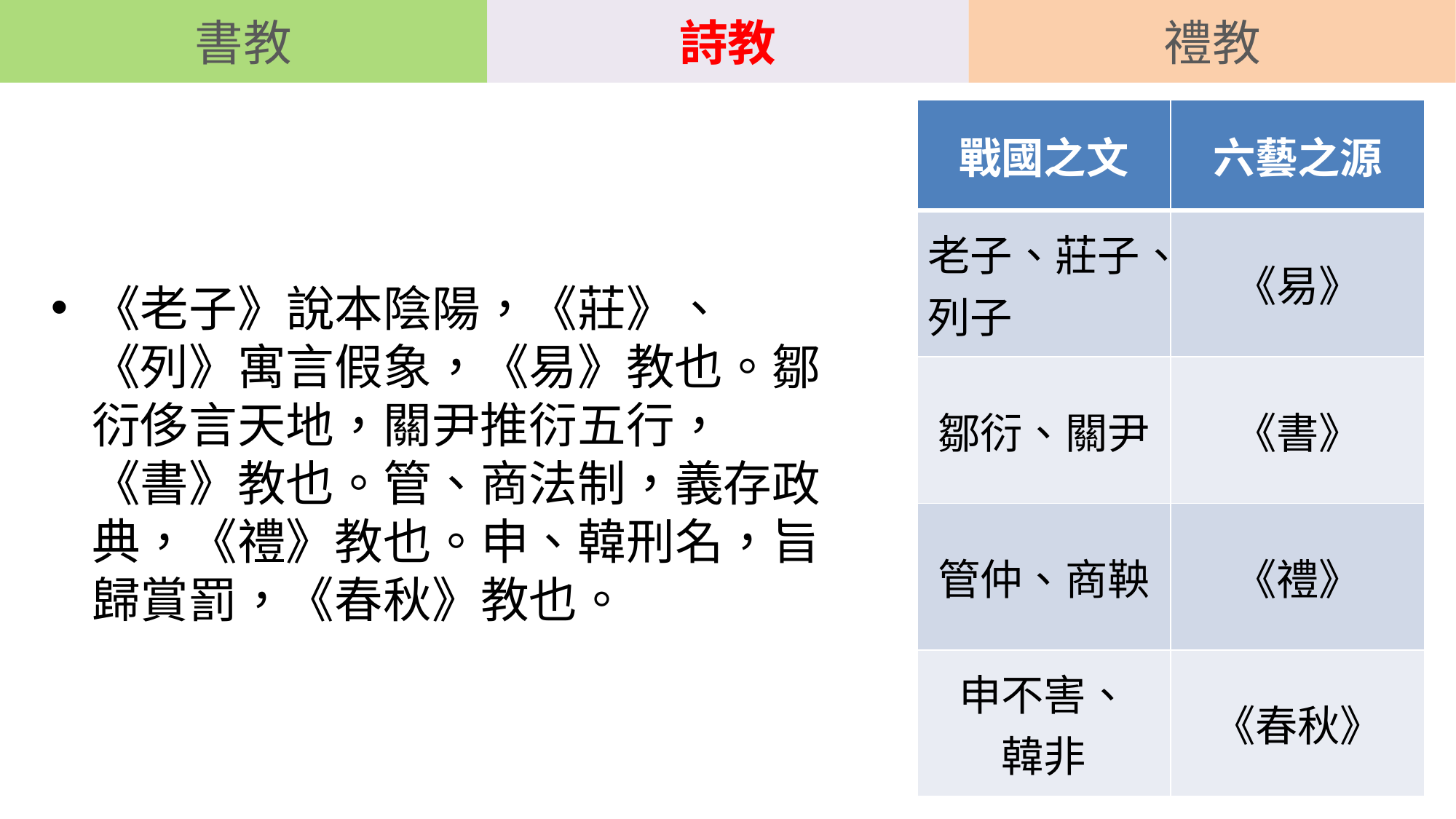

書教
詩教
禮教
| 戰國之文 | 六藝之源 |
| --- | --- |
| 老子、莊子、列子 | 《易》 |
| 鄒衍、關尹 | 《書》 |
| 管仲、商鞅 | 《禮》 |
| 申不害、 韓非 | 《春秋》 |
《老子》說本陰陽，《莊》、《列》寓言假象，《易》教也。鄒衍侈言天地，關尹推衍五行，《書》教也。管、商法制，義存政典，《禮》教也。申、韓刑名，旨歸賞罰，《春秋》教也。